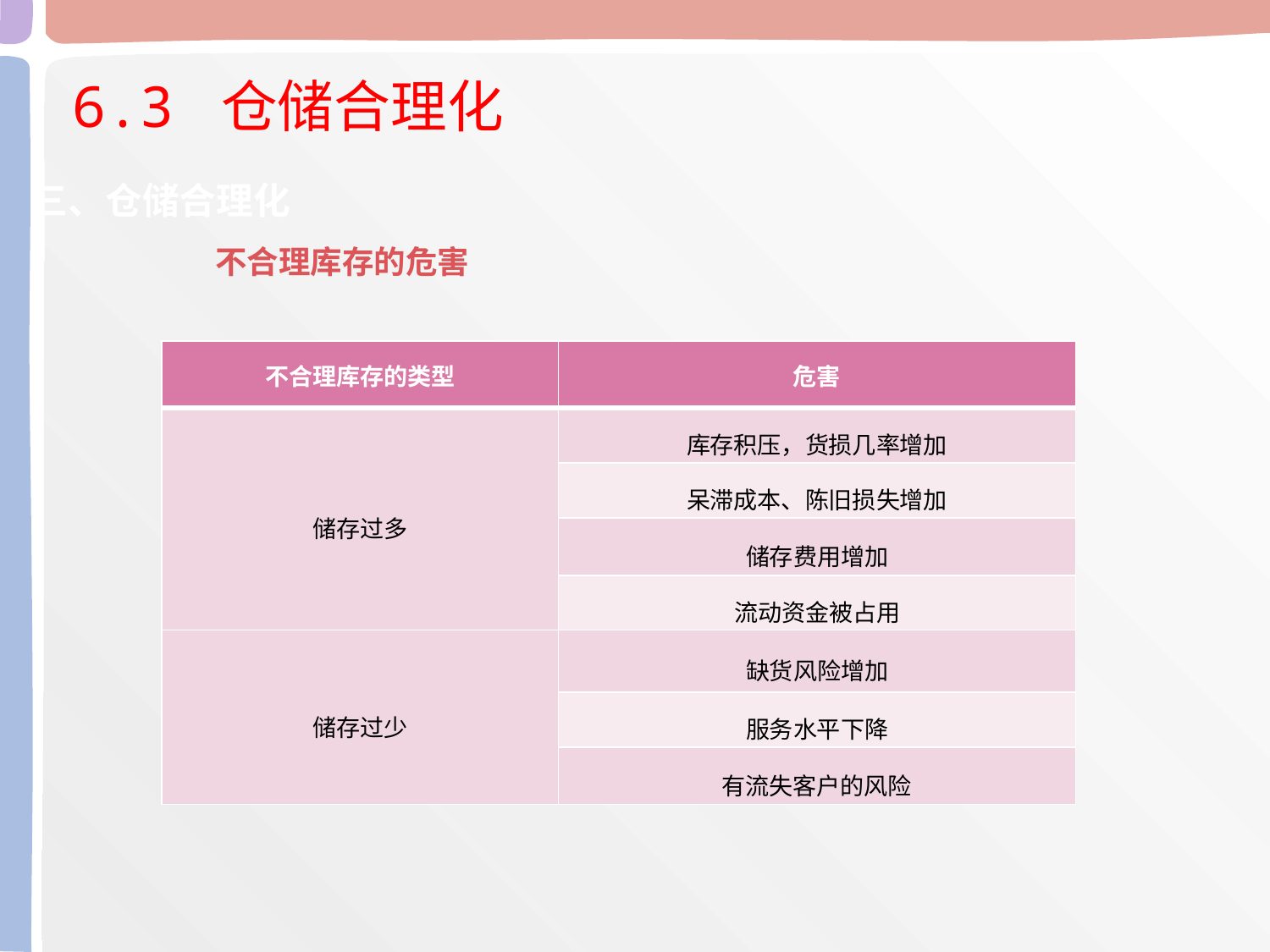

6.3 仓储合理化
三、仓储合理化
不合理库存的危害
| 不合理库存的类型 | 危害 |
| --- | --- |
| 储存过多 | 库存积压，货损几率增加 |
|  | 呆滞成本、陈旧损失增加 |
|  | 储存费用增加 |
|  | 流动资金被占用 |
| 储存过少 | 缺货风险增加 |
|  | 服务水平下降 |
|  | 有流失客户的风险 |